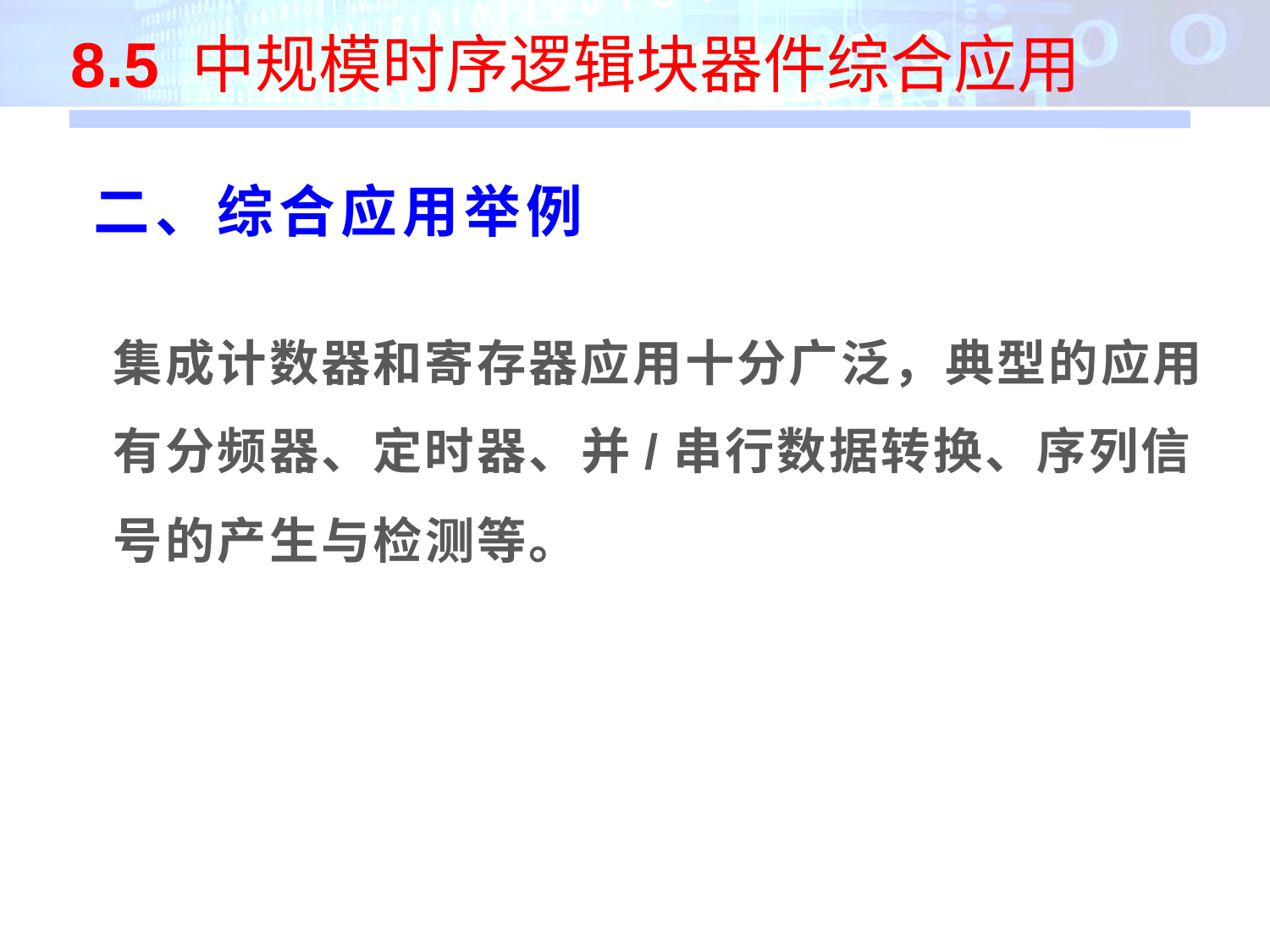

8.5 中规模时序逻辑块器件综合应用
二、综合应用举例
集成计数器和寄存器应用十分广泛，典型的应用有分频器、定时器、并/串行数据转换、序列信号的产生与检测等。